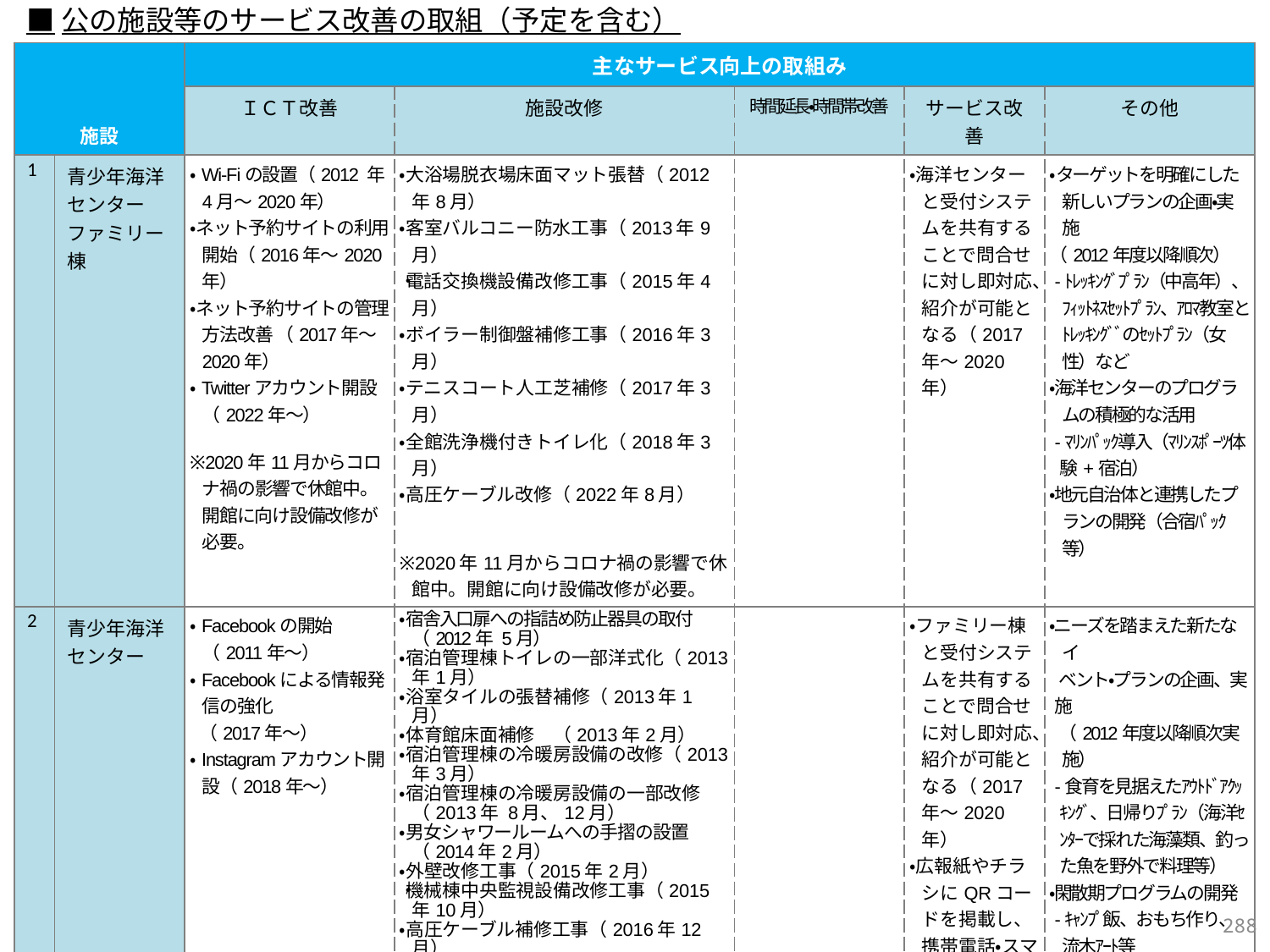

■公の施設等のサービス改善の取組（予定を含む）
| 施設 |  | 主なサービス向上の取組み |  |  |  |  |
| --- | --- | --- | --- | --- | --- | --- |
|  |  | ＩＣＴ改善 | 施設改修 | 時間延長・時間帯改善 | サービス改善 | その他 |
| 1 | 青少年海洋センターファミリー棟 | ・Wi-Fiの設置（2012 年4月～2020年） ・ネット予約サイトの利用開始（2016年～2020年） ・ネット予約サイトの管理方法改善 （2017年～2020年） ・Twitterアカウント開設（2022年～） ※2020年11月からコロナ禍の影響で休館中。開館に向け設備改修が必要。 | ・大浴場脱衣場床面マット張替（2012年8月） ・客室バルコニー防水工事（2013年9月） ・電話交換機設備改修工事（2015年4月） ・ボイラー制御盤補修工事（2016年3月） ・テニスコート人工芝補修（2017年3月） ・全館洗浄機付きトイレ化（2018年3月） ・高圧ケーブル改修（2022年8月） ※2020年11月からコロナ禍の影響で休館中。開館に向け設備改修が必要。 |  | ・海洋センターと受付システムを共有することで問合せに対し即対応、紹介が可能となる（2017年～2020年） | ・ターゲットを明確にした新しいプランの企画・実施 （2012年度以降順次） -ﾄﾚｯｷﾝｸﾞﾌﾟﾗﾝ（中高年）、 ﾌｨｯﾄﾈｽｾｯﾄﾌﾟﾗﾝ、ｱﾛﾏ教室とﾄﾚｯｷﾝｸﾞﾞのｾｯﾄﾌﾟﾗﾝ（女性）など ・海洋センターのプログラムの積極的な活用 -ﾏﾘﾝﾊﾟｯｸ導入（ﾏﾘﾝｽﾎﾟｰﾂ体験+宿泊） ・地元自治体と連携したプランの開発（合宿ﾊﾟｯｸ等） |
| 2 | 青少年海洋センター | ・Facebookの開始（2011年～） ・Facebookによる情報発信の強化 （2017年～） ・Instagramアカウント開設（2018年～） | ・宿舎入口扉への指詰め防止器具の取付（2012年 5月） ・宿泊管理棟トイレの一部洋式化（2013年1月） ・浴室タイルの張替補修（2013年1月） ・体育館床面補修　（2013年2月） ・宿泊管理棟の冷暖房設備の改修（2013年3月） ・宿泊管理棟の冷暖房設備の一部改修（2013年 8月、12月） ・男女シャワールームへの手摺の設置（2014年2月） ・外壁改修工事（2015年2月） ・機械棟中央監視設備改修工事（2015年10月） ・高圧ケーブル補修工事（2016年12月） ・電気設備改修工事（2017年3月） ・宿泊管理棟ファンコイル補修工事（2017年2月） ・屋上シート防水工事（2017年5月） ・宿泊管理棟ファンコイルユニット取替工事（2019年8月） ・テーブルリフター改修（2020年3月） ・ヨットハウスファンコイルユニット取替工事（2021年7月） |  | ・ファミリー棟と受付システムを共有することで問合せに対し即対応、紹介が可能となる（2017年～2020年） ・広報紙やチラシにQRコードを掲載し、携帯電話・スマホからの利用参加申込に対応（2020年～） | ・ニーズを踏まえた新たなイ ベント・プランの企画、実施 （2012年度以降順次実施） -食育を見据えたｱｳﾄﾄﾞｱｸｯｷﾝｸﾞ、日帰りﾌﾟﾗﾝ（海洋ｾﾝﾀｰで採れた海藻類、釣った魚を野外で料理等） ・閑散期プログラムの開発 -ｷｬﾝﾌﾟ飯、おもち作り、流木ｱｰﾄ等 ・岬町のふるさと納税返礼品としてマリンプログラム体験を登録 |
288